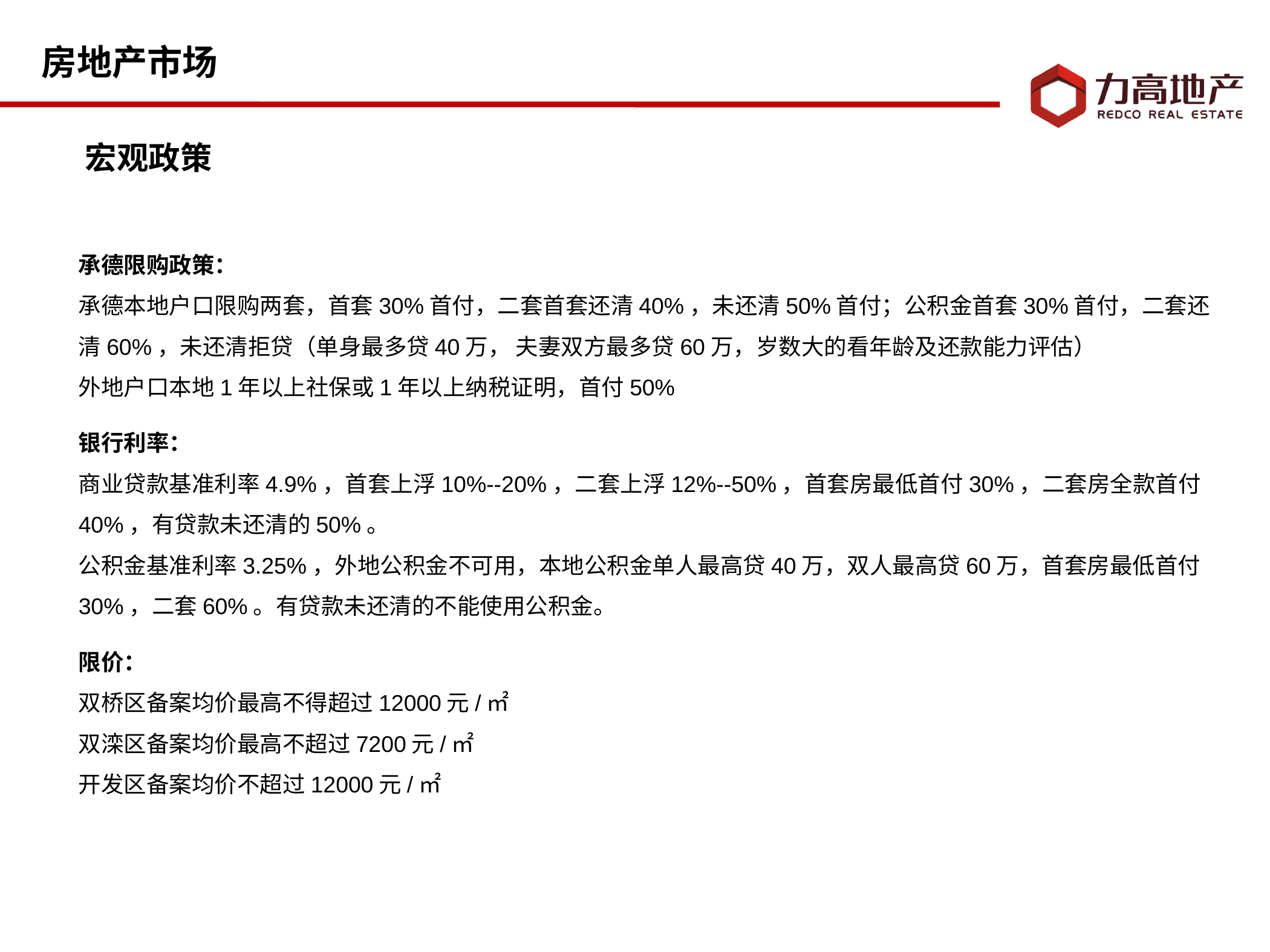

房地产市场
宏观政策
承德限购政策：
承德本地户口限购两套，首套30%首付，二套首套还清40%，未还清50%首付；公积金首套30%首付，二套还清60%，未还清拒贷（单身最多贷40万， 夫妻双方最多贷60万，岁数大的看年龄及还款能力评估）
外地户口本地1年以上社保或1年以上纳税证明，首付50%
银行利率：
商业贷款基准利率4.9%，首套上浮10%--20%，二套上浮12%--50%，首套房最低首付30%，二套房全款首付40%，有贷款未还清的50%。
公积金基准利率3.25%，外地公积金不可用，本地公积金单人最高贷40万，双人最高贷60万，首套房最低首付30%，二套60%。有贷款未还清的不能使用公积金。
限价：
双桥区备案均价最高不得超过12000元/㎡
双滦区备案均价最高不超过7200元/㎡
开发区备案均价不超过12000元/㎡